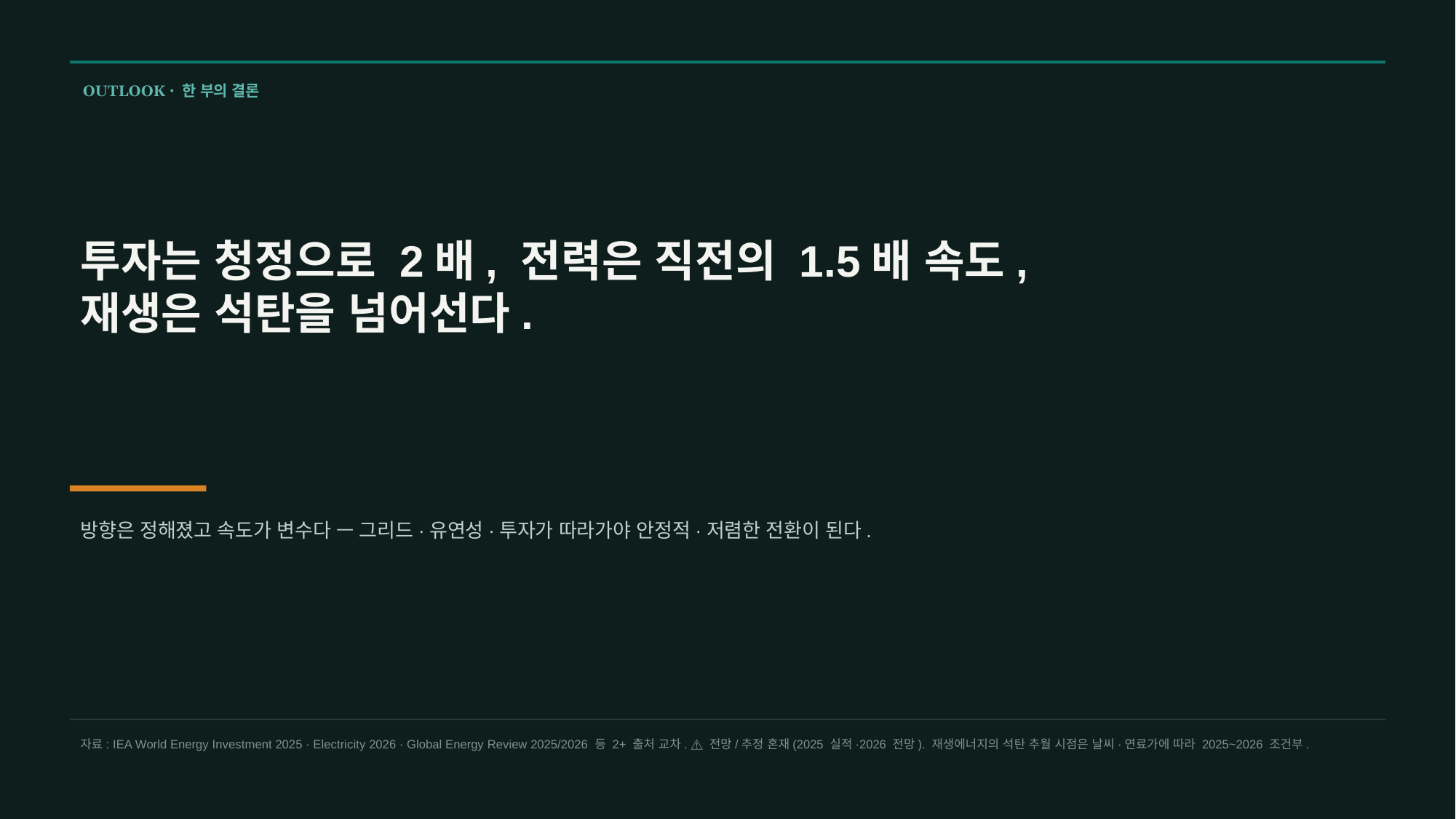

OUTLOOK · 한 부의 결론
투자는 청정으로 2배, 전력은 직전의 1.5배 속도,
재생은 석탄을 넘어선다.

방향은 정해졌고 속도가 변수다 — 그리드·유연성·투자가 따라가야 안정적·저렴한 전환이 된다.

자료: IEA World Energy Investment 2025 · Electricity 2026 · Global Energy Review 2025/2026 등 2+ 출처 교차. ⚠ 전망/추정 혼재(2025 실적·2026 전망). 재생에너지의 석탄 추월 시점은 날씨·연료가에 따라 2025~2026 조건부.